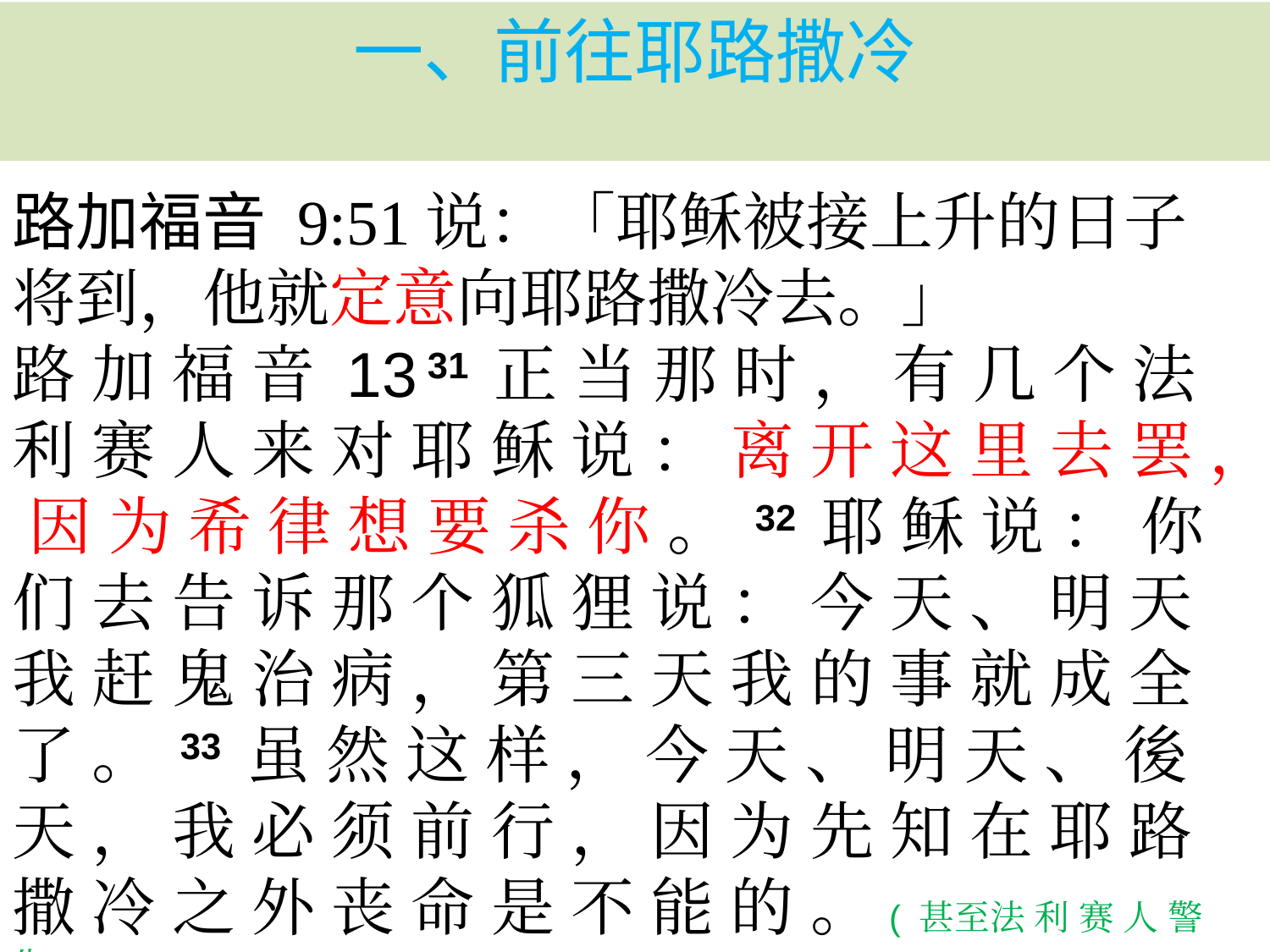

# 一、前往耶路撒冷
路加福音 9:51说：「耶稣被接上升的日子将到，他就定意向耶路撒冷去。」
路 加 福 音 13 31 正 当 那 时 ， 有 几 个 法 利 赛 人 来 对 耶 稣 说 ： 离 开 这 里 去 罢 ， 因 为 希 律 想 要 杀 你 。 32 耶 稣 说 ： 你 们 去 告 诉 那 个 狐 狸 说 ： 今 天 、 明 天 我 赶 鬼 治 病 ， 第 三 天 我 的 事 就 成 全 了 。 33 虽 然 这 样 ， 今 天 、 明 天 、 後 天 ， 我 必 须 前 行 ， 因 为 先 知 在 耶 路 撒 冷 之 外 丧 命 是 不 能 的 。( 甚至法 利 赛 人 警告)